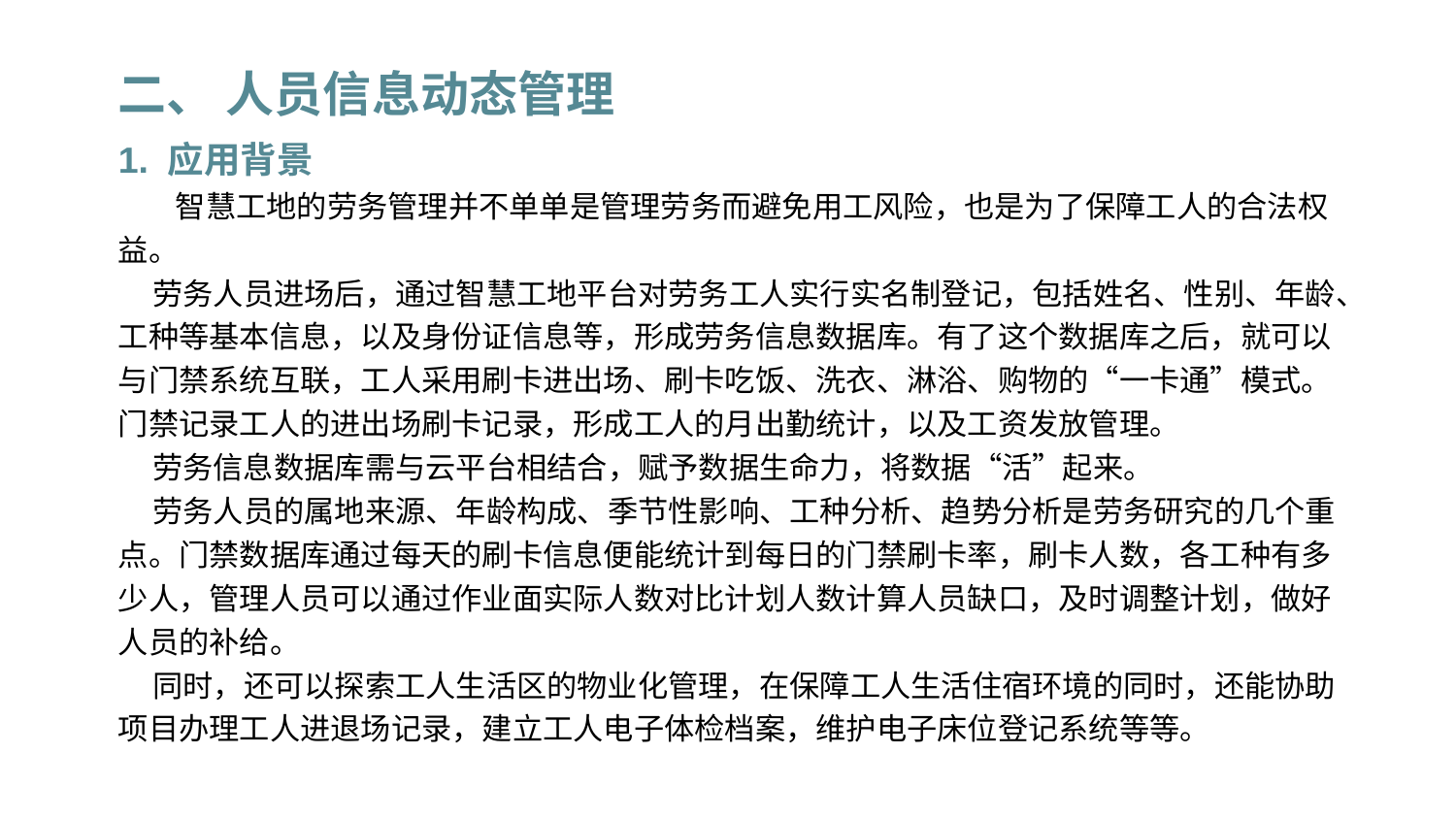

二、 人员信息动态管理
1. 应用背景
        智慧工地的劳务管理并不单单是管理劳务而避免用工风险，也是为了保障工人的合法权益。
    劳务人员进场后，通过智慧工地平台对劳务工人实行实名制登记，包括姓名、性别、年龄、工种等基本信息，以及身份证信息等，形成劳务信息数据库。有了这个数据库之后，就可以与门禁系统互联，工人采用刷卡进出场、刷卡吃饭、洗衣、淋浴、购物的“一卡通”模式。门禁记录工人的进出场刷卡记录，形成工人的月出勤统计，以及工资发放管理。
    劳务信息数据库需与云平台相结合，赋予数据生命力，将数据“活”起来。
    劳务人员的属地来源、年龄构成、季节性影响、工种分析、趋势分析是劳务研究的几个重点。门禁数据库通过每天的刷卡信息便能统计到每日的门禁刷卡率，刷卡人数，各工种有多少人，管理人员可以通过作业面实际人数对比计划人数计算人员缺口，及时调整计划，做好人员的补给。
    同时，还可以探索工人生活区的物业化管理，在保障工人生活住宿环境的同时，还能协助项目办理工人进退场记录，建立工人电子体检档案，维护电子床位登记系统等等。